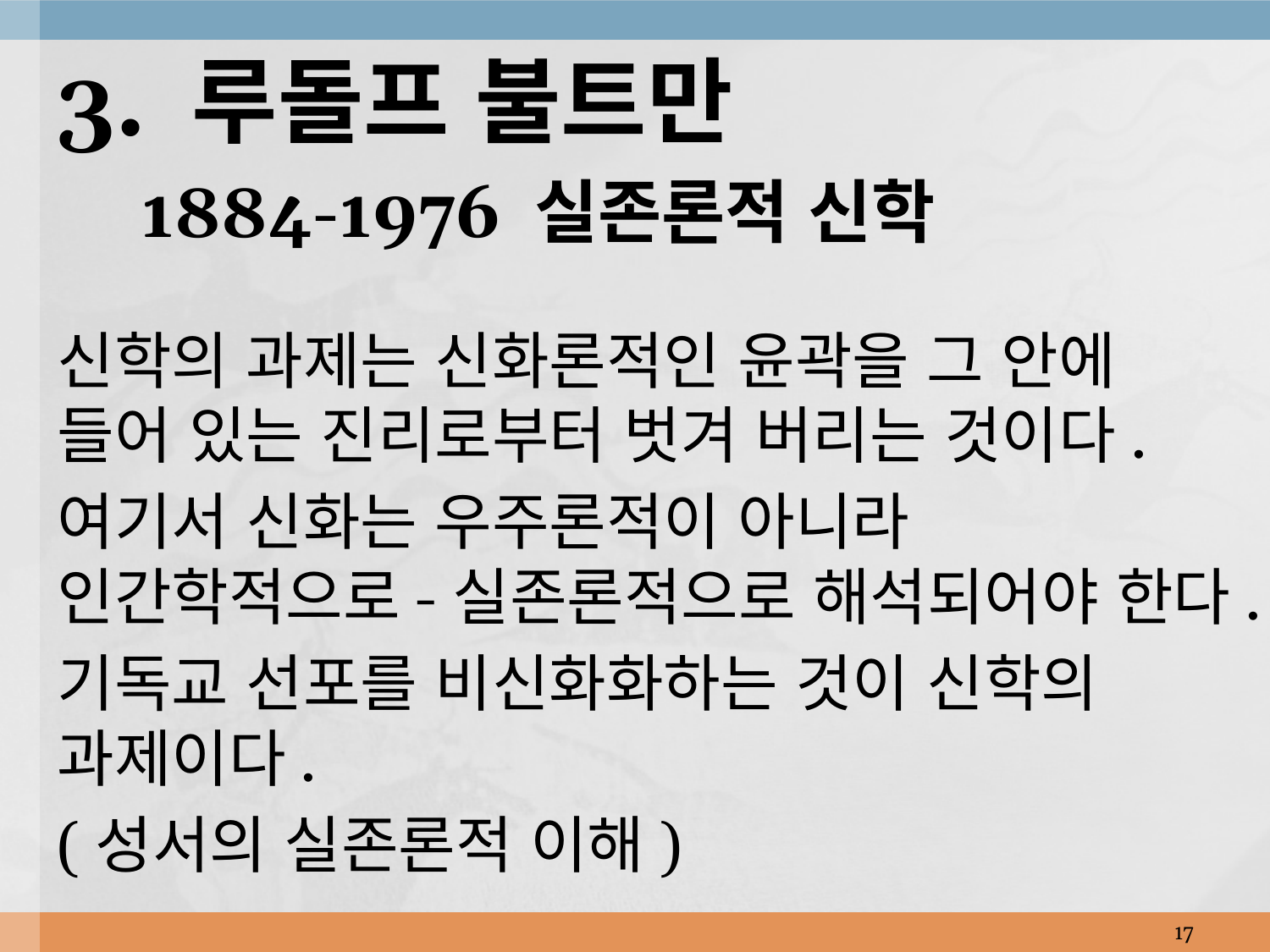

3. 루돌프 불트만
      1884-1976 실존론적 신학

신학의 과제는 신화론적인 윤곽을 그 안에 들어 있는 진리로부터 벗겨 버리는 것이다.
여기서 신화는 우주론적이 아니라 인간학적으로-실존론적으로 해석되어야 한다.
기독교 선포를 비신화화하는 것이 신학의 과제이다.
(성서의 실존론적 이해)

17